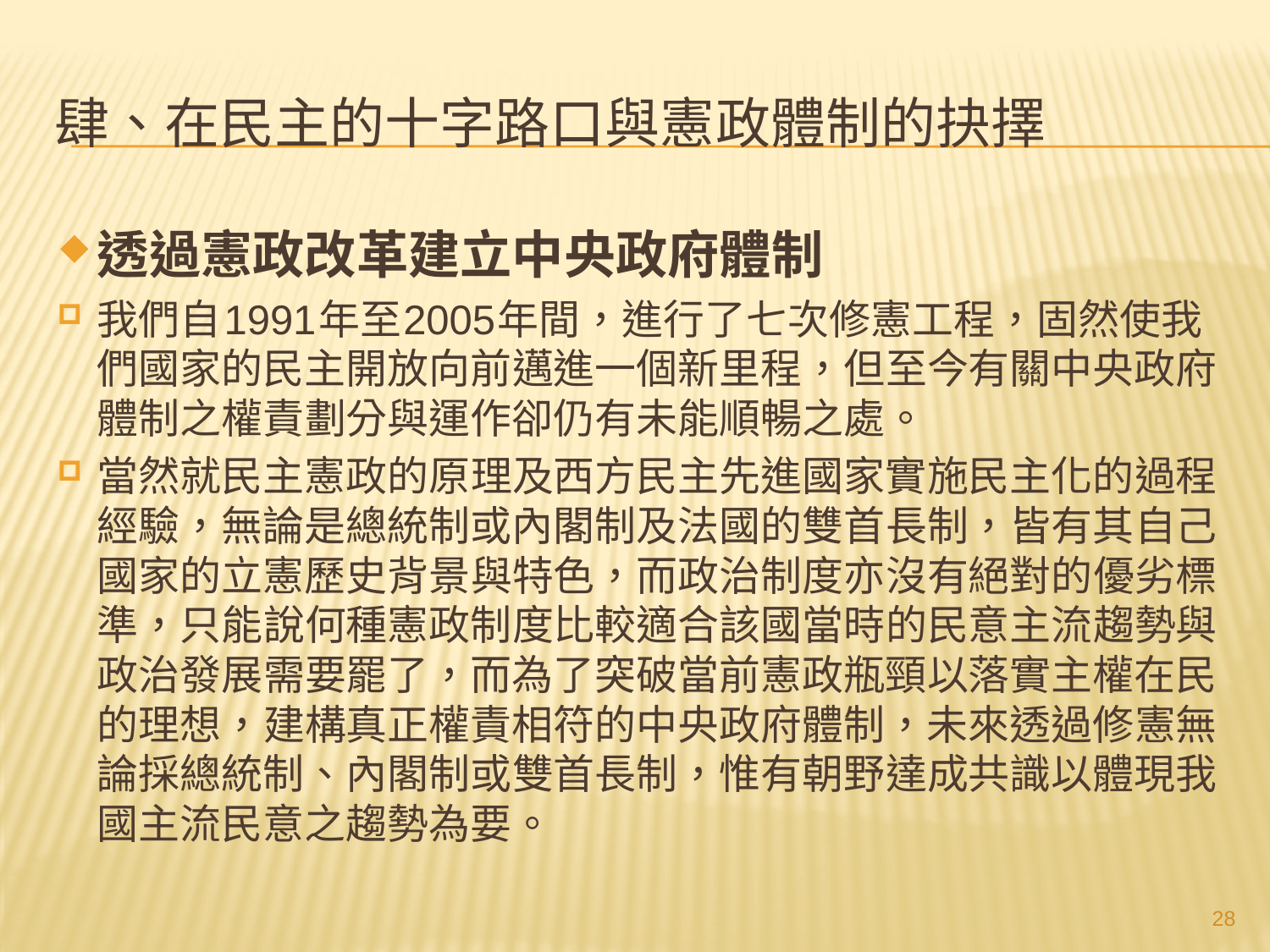

# 肆、在民主的十字路口與憲政體制的抉擇
透過憲政改革建立中央政府體制
我們自1991年至2005年間，進行了七次修憲工程，固然使我們國家的民主開放向前邁進一個新里程，但至今有關中央政府體制之權責劃分與運作卻仍有未能順暢之處。
當然就民主憲政的原理及西方民主先進國家實施民主化的過程經驗，無論是總統制或內閣制及法國的雙首長制，皆有其自己國家的立憲歷史背景與特色，而政治制度亦沒有絕對的優劣標準，只能說何種憲政制度比較適合該國當時的民意主流趨勢與政治發展需要罷了，而為了突破當前憲政瓶頸以落實主權在民的理想，建構真正權責相符的中央政府體制，未來透過修憲無論採總統制、內閣制或雙首長制，惟有朝野達成共識以體現我國主流民意之趨勢為要。
28